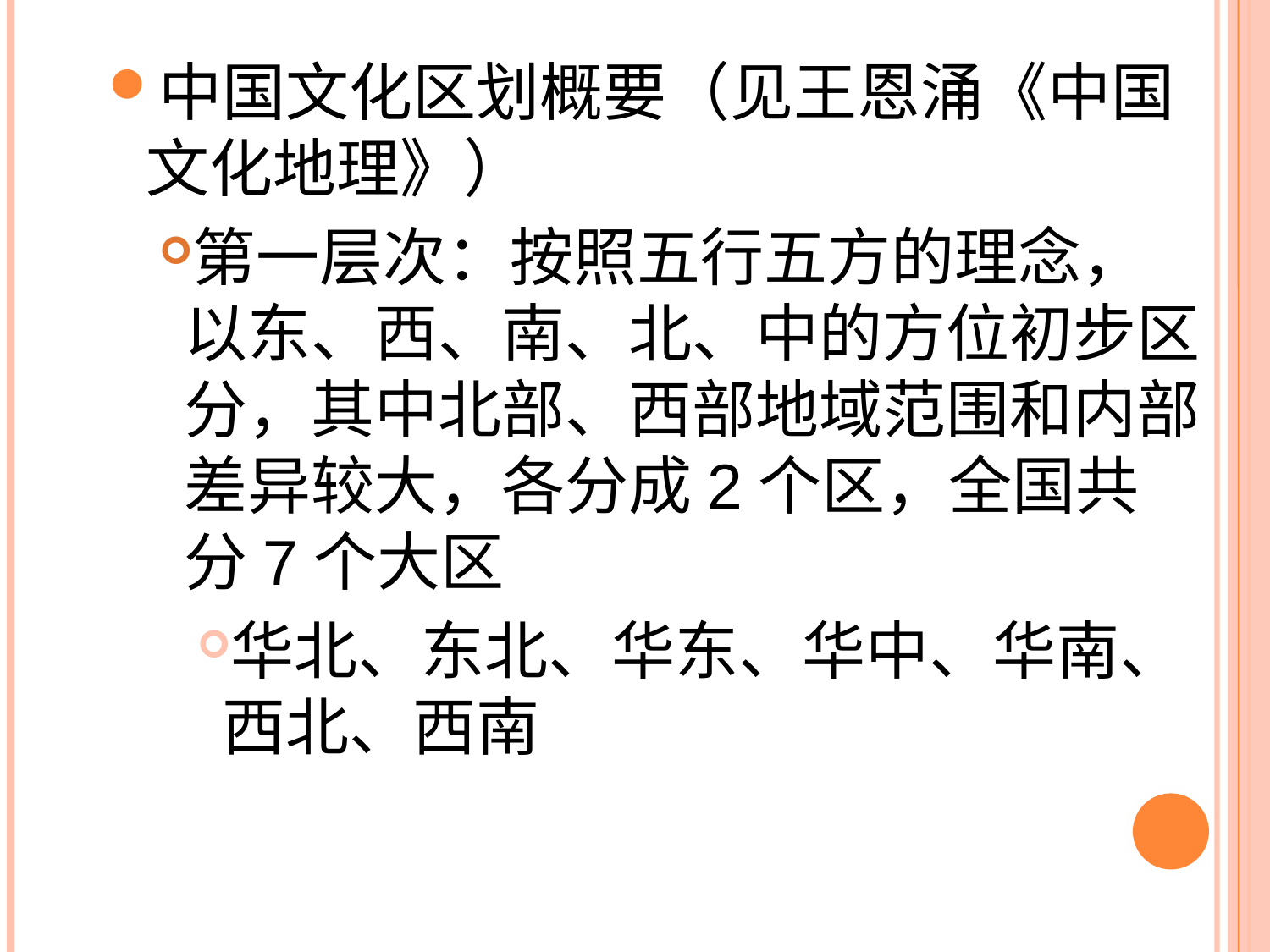

中国文化区划概要（见王恩涌《中国文化地理》）
第一层次：按照五行五方的理念，以东、西、南、北、中的方位初步区分，其中北部、西部地域范围和内部差异较大，各分成2个区，全国共分7个大区
华北、东北、华东、华中、华南、西北、西南